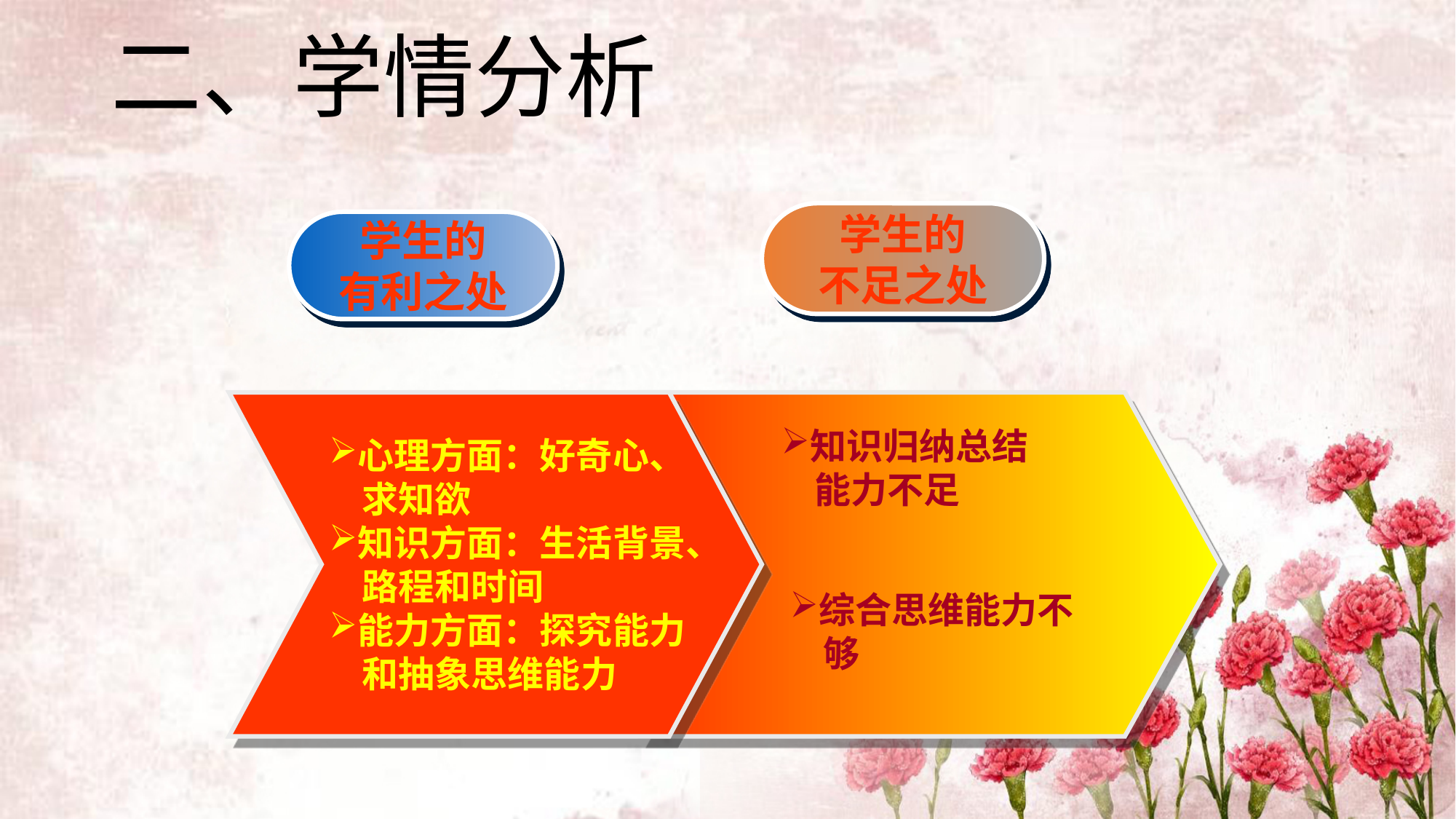

二、学情分析
学生的
不足之处

知识归纳总结
   能力不足

综合思维能力不
   够
学生的
有利之处

心理方面：好奇心、
   求知欲
知识方面：生活背景、
   路程和时间
能力方面：探究能力
   和抽象思维能力